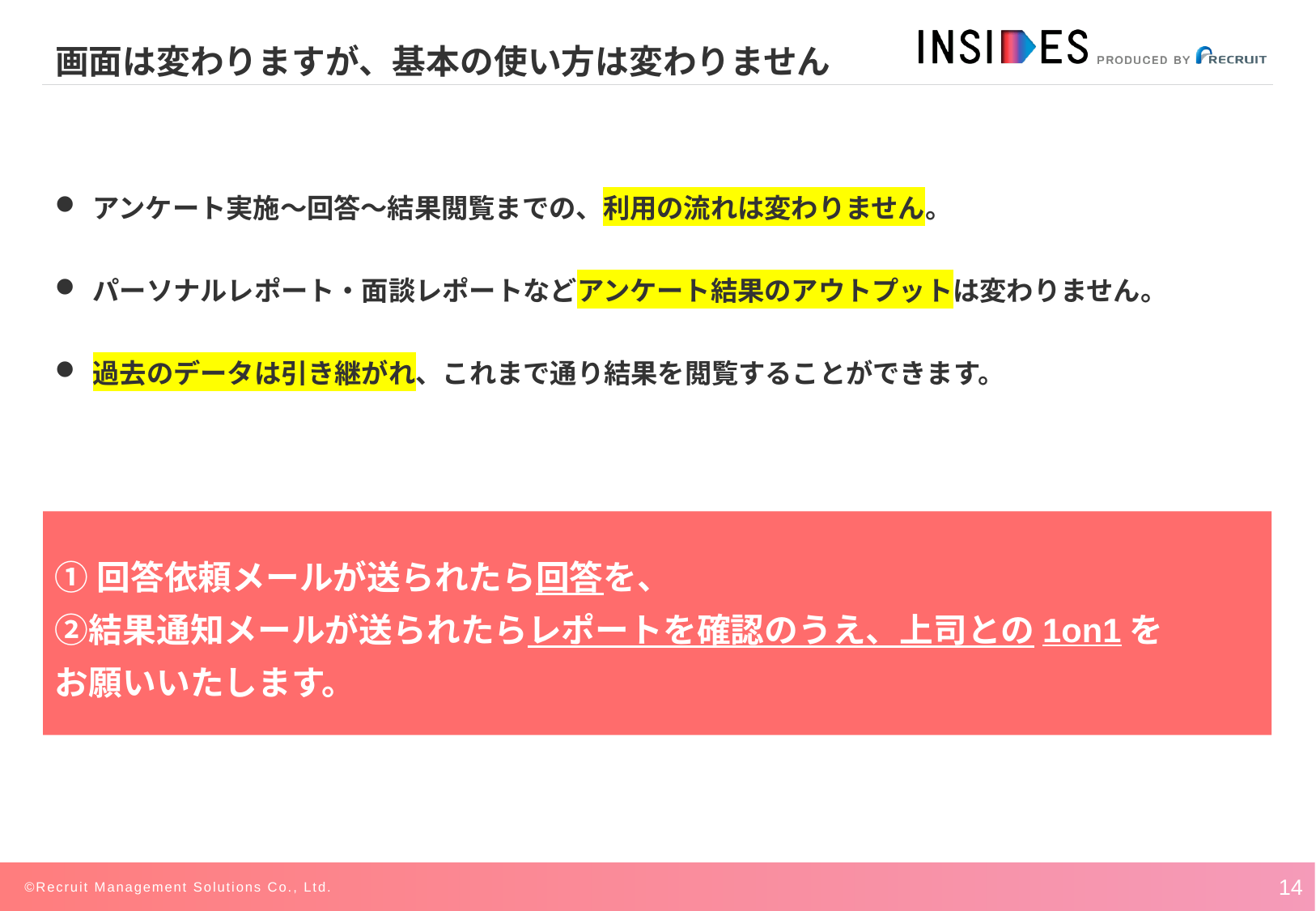

# 画面は変わりますが、基本の使い方は変わりません
アンケート実施～回答～結果閲覧までの、利用の流れは変わりません。
パーソナルレポート・面談レポートなどアンケート結果のアウトプットは変わりません。
過去のデータは引き継がれ、これまで通り結果を閲覧することができます。
①回答依頼メールが送られたら回答を、
②結果通知メールが送られたらレポートを確認のうえ、上司との1on1を
お願いいたします。